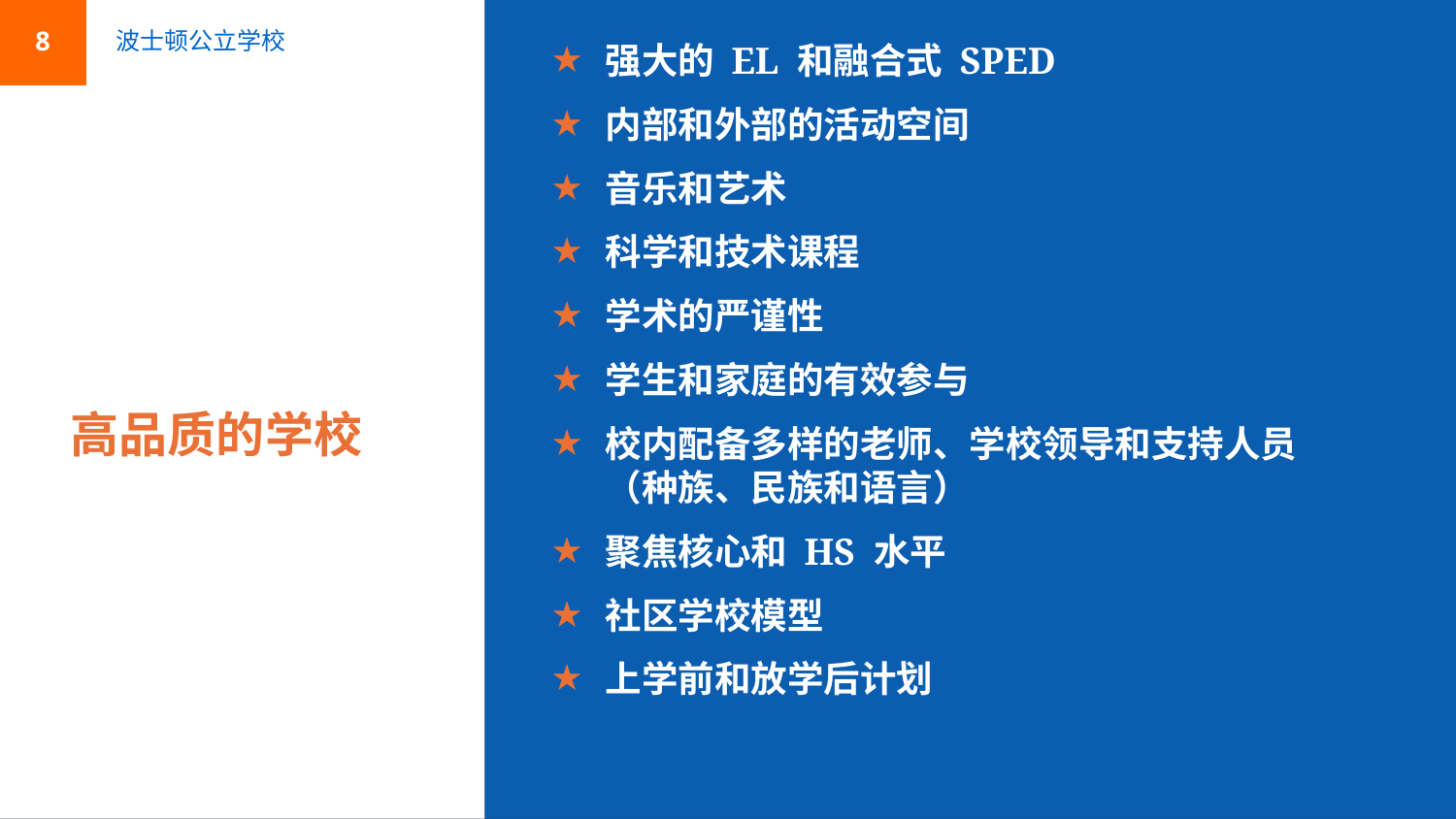

8
波士顿公立学校
强大的 EL 和融合式 SPED
内部和外部的活动空间
音乐和艺术
科学和技术课程
学术的严谨性
学生和家庭的有效参与
校内配备多样的老师、学校领导和支持人员（种族、民族和语言）
聚焦核心和 HS 水平
社区学校模型
上学前和放学后计划
# 高品质的学校